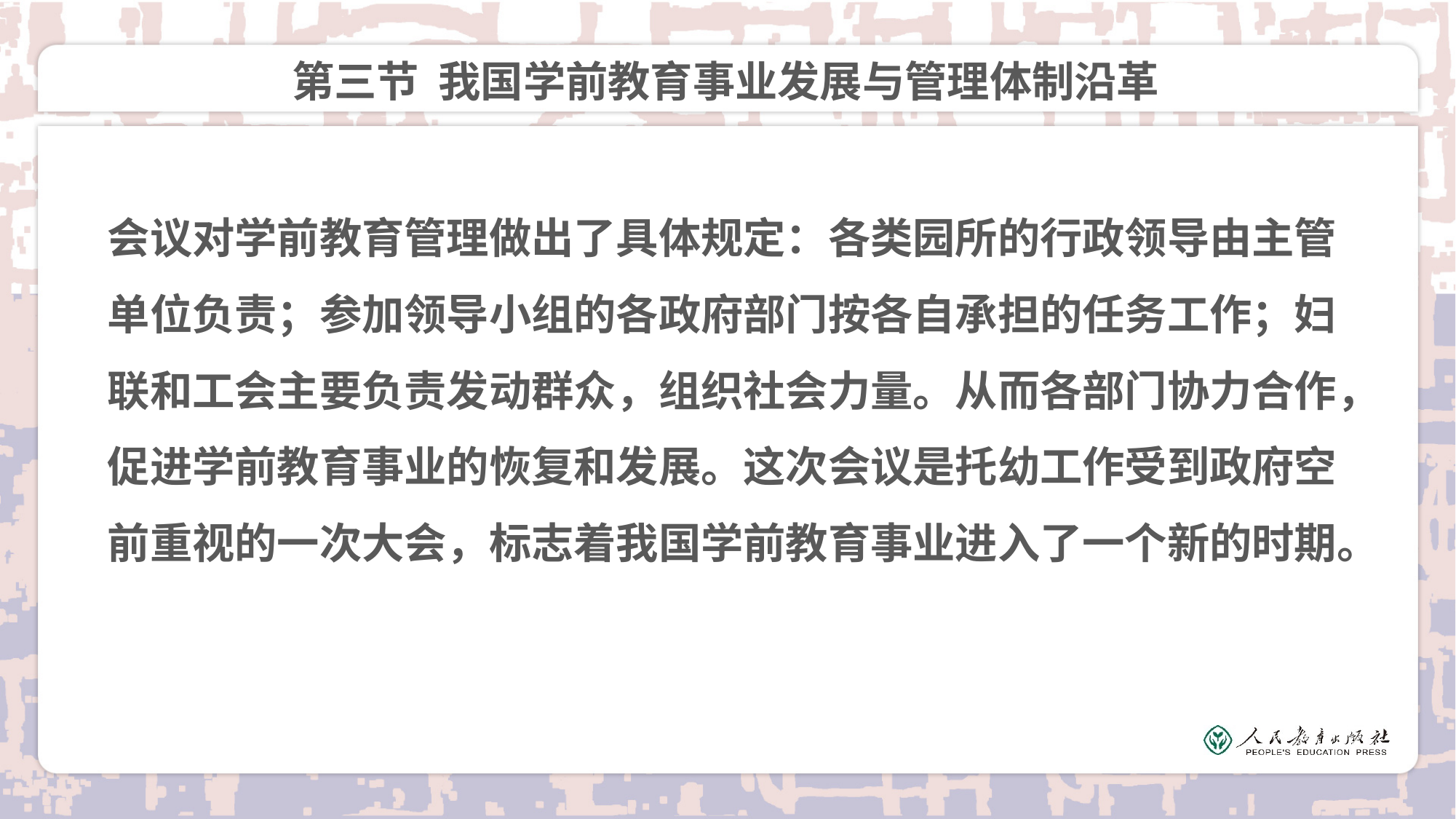

# 第三节  我国学前教育事业发展与管理体制沿革
会议对学前教育管理做出了具体规定：各类园所的行政领导由主管单位负责；参加领导小组的各政府部门按各自承担的任务工作；妇联和工会主要负责发动群众，组织社会力量。从而各部门协力合作，促进学前教育事业的恢复和发展。这次会议是托幼工作受到政府空前重视的一次大会，标志着我国学前教育事业进入了一个新的时期。